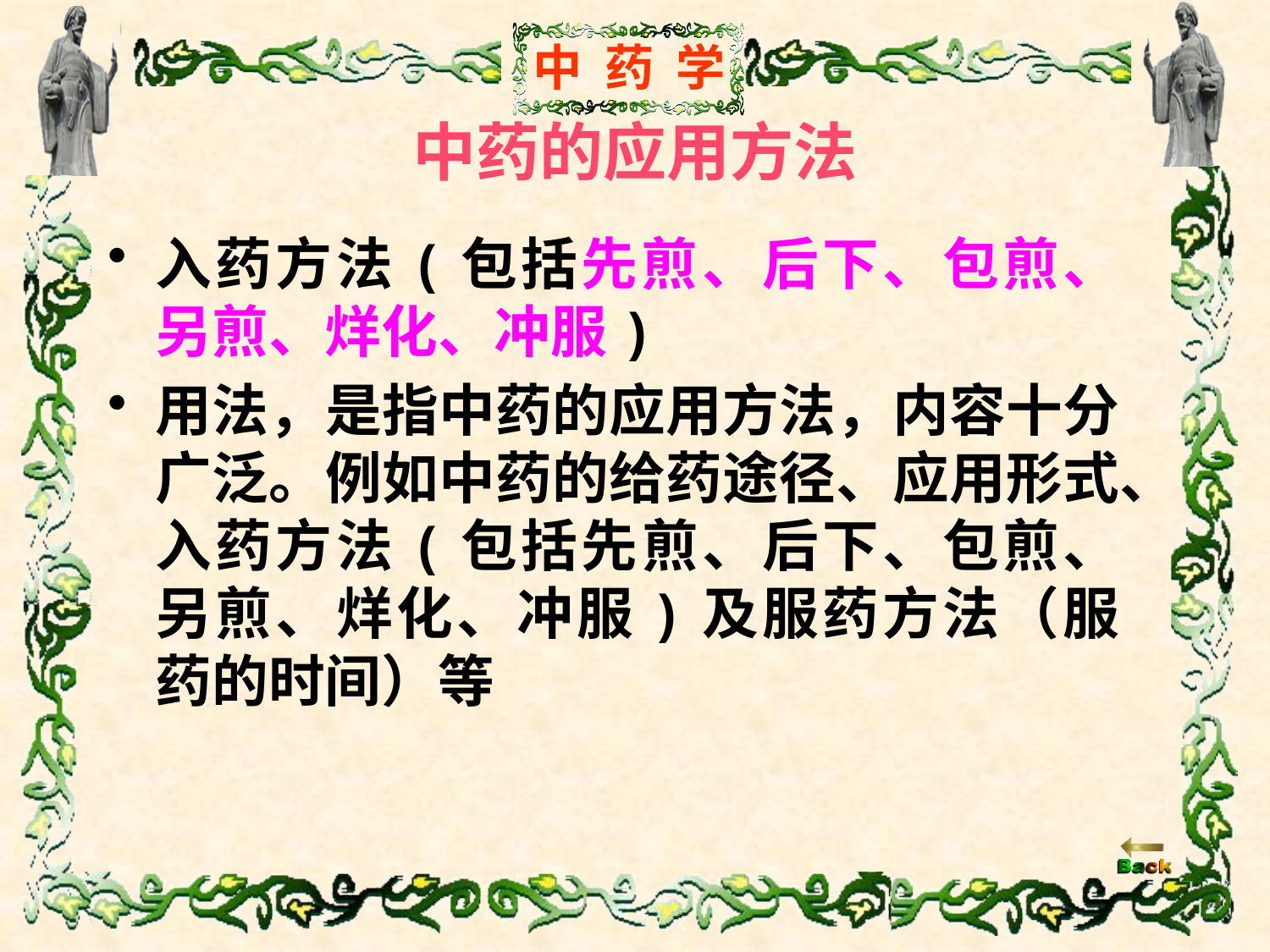

# 中药的应用方法
入药方法(包括先煎、后下、包煎、另煎、烊化、冲服)
用法，是指中药的应用方法，内容十分广泛。例如中药的给药途径、应用形式、入药方法(包括先煎、后下、包煎、另煎、烊化、冲服)及服药方法（服药的时间）等